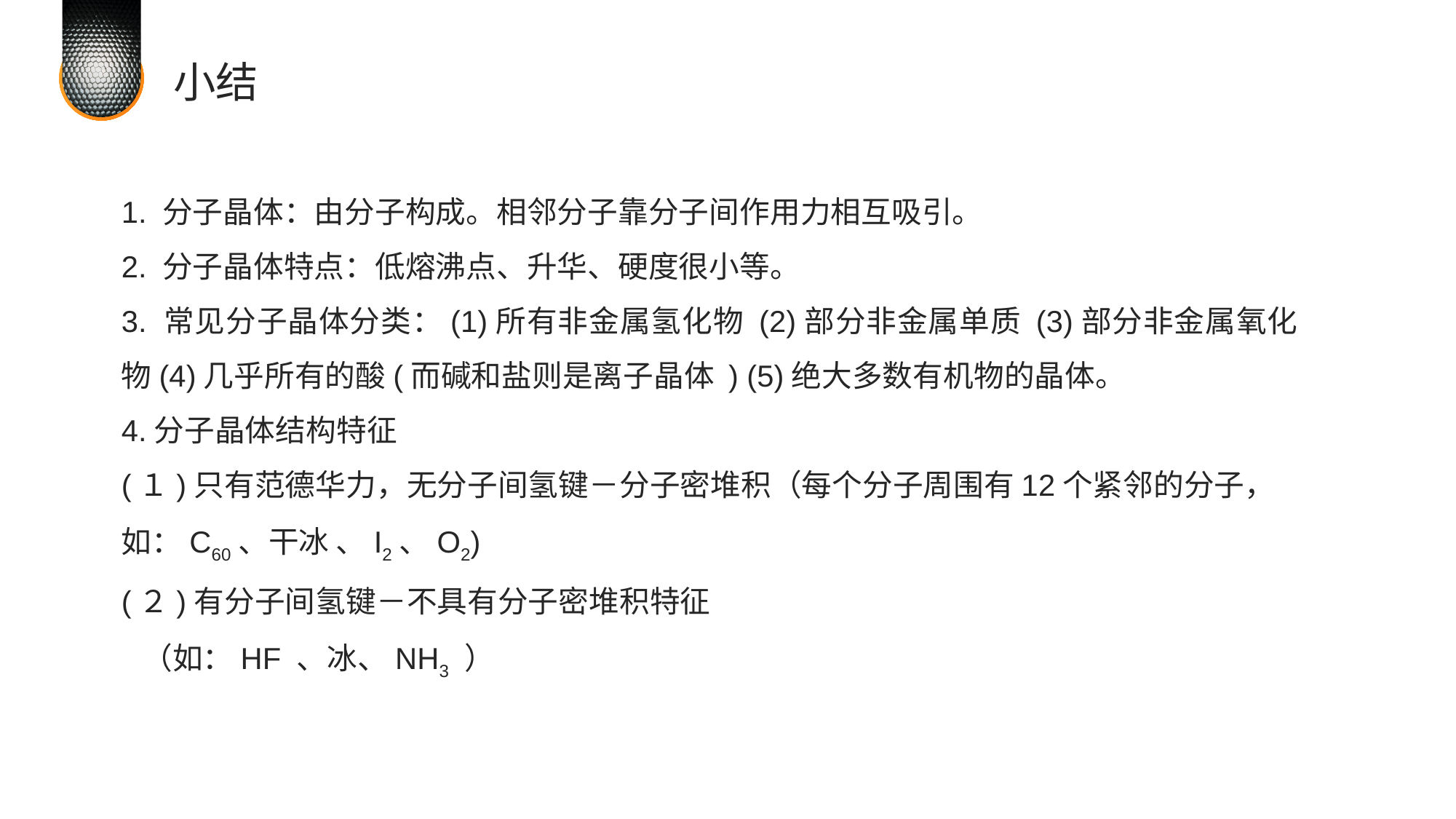

小结
1. 分子晶体：由分子构成。相邻分子靠分子间作用力相互吸引。
2. 分子晶体特点：低熔沸点、升华、硬度很小等。
3. 常见分子晶体分类：(1)所有非金属氢化物 (2)部分非金属单质 (3)部分非金属氧化物(4)几乎所有的酸(而碱和盐则是离子晶体 ) (5)绝大多数有机物的晶体。
4.分子晶体结构特征
(１)只有范德华力，无分子间氢键－分子密堆积（每个分子周围有12个紧邻的分子，如：C60、干冰 、I2、O2)
(２)有分子间氢键－不具有分子密堆积特征
  （如：HF 、冰、NH3 ）